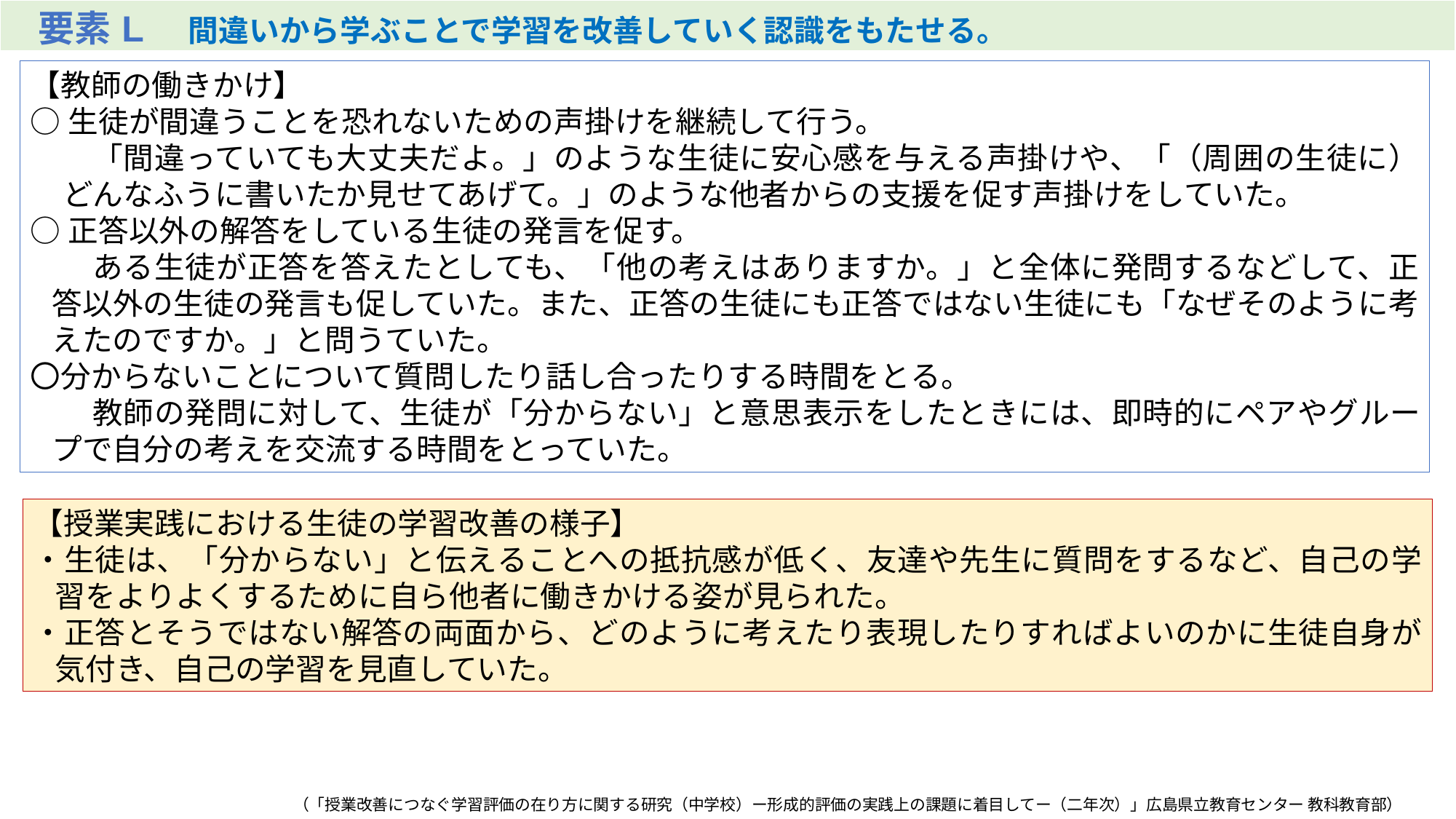

| 要素L　間違いから学ぶことで学習を改善していく認識をもたせる。 |
| --- |
【教師の働きかけ】
○生徒が間違うことを恐れないための声掛けを継続して行う。
　　「間違っていても大丈夫だよ。」のような生徒に安心感を与える声掛けや、「（周囲の生徒に）どんなふうに書いたか見せてあげて。」のような他者からの支援を促す声掛けをしていた。
○正答以外の解答をしている生徒の発言を促す。
　　ある生徒が正答を答えたとしても、「他の考えはありますか。」と全体に発問するなどして、正答以外の生徒の発言も促していた。また、正答の生徒にも正答ではない生徒にも「なぜそのように考えたのですか。」と問うていた。
〇分からないことについて質問したり話し合ったりする時間をとる。
　　教師の発問に対して、生徒が「分からない」と意思表示をしたときには、即時的にペアやグループで自分の考えを交流する時間をとっていた。
【授業実践における生徒の学習改善の様子】
・生徒は、「分からない」と伝えることへの抵抗感が低く、友達や先生に質問をするなど、自己の学習をよりよくするために自ら他者に働きかける姿が見られた。
・正答とそうではない解答の両面から、どのように考えたり表現したりすればよいのかに生徒自身が気付き、自己の学習を見直していた。
（「授業改善につなぐ学習評価の在り方に関する研究（中学校）ー形成的評価の実践上の課題に着目してー（二年次）」広島県立教育センター 教科教育部）